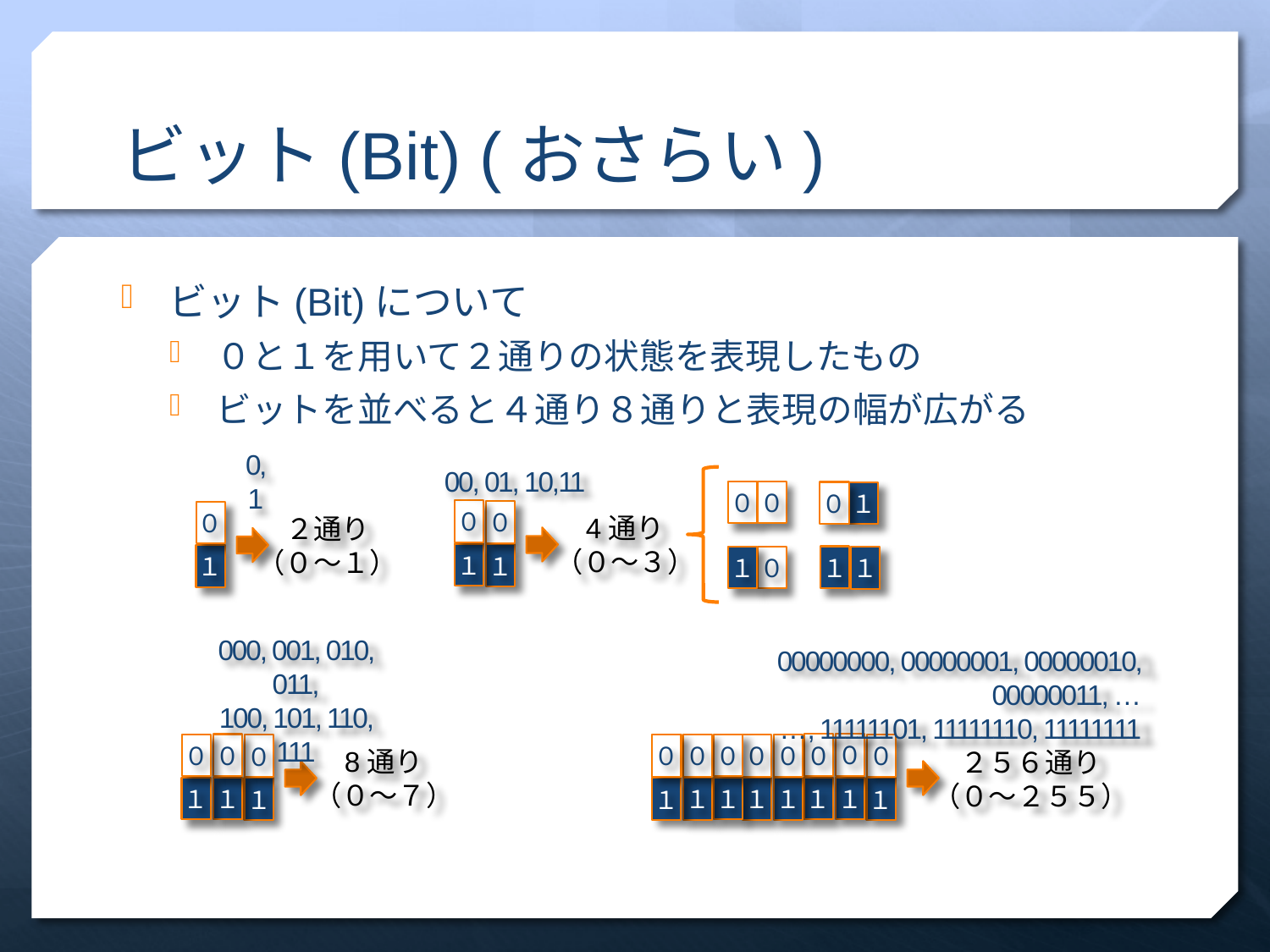

# ビット(Bit) (おさらい)
ビット(Bit)について
０と１を用いて２通りの状態を表現したもの
ビットを並べると４通り８通りと表現の幅が広がる

0, 1

00, 01, 10,11

０

０

０

１

０

１

０

１

０

１
4通り
（０〜３）
２通り
（０〜１）

１

１

０

１
00000000, 00000001, 00000010, 00000011, …
             …, 11111101, 11111110, 11111111
000, 001, 010, 011,
100, 101, 110, 111

０

１

０

１

０

１

０

１

０

１

０

１

０

１

０

１

０

１

０

１

０

１
8通り
（０〜７）
２５６通り
（０〜２５５）